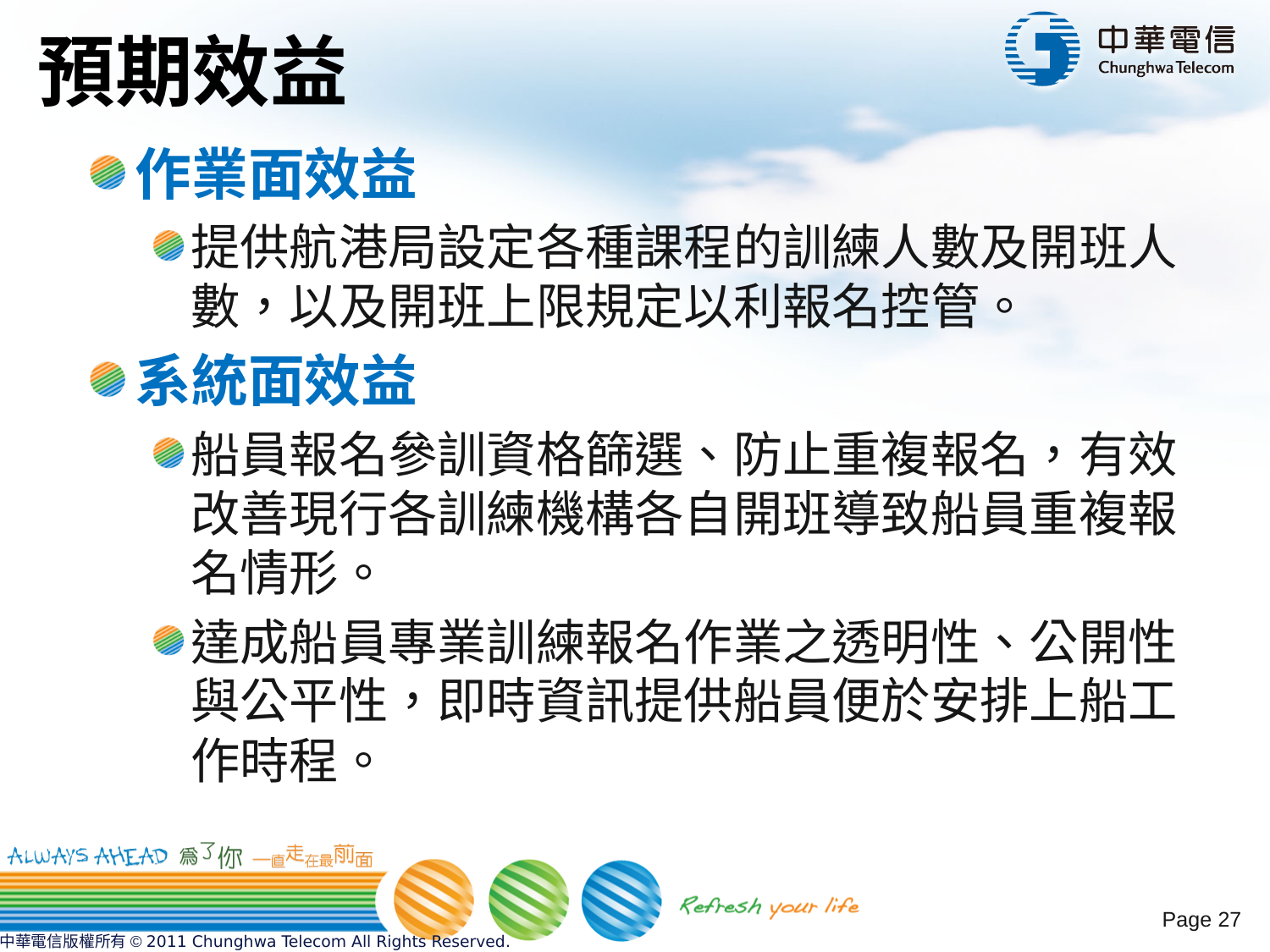

# 預期效益
作業面效益
提供航港局設定各種課程的訓練人數及開班人數，以及開班上限規定以利報名控管。
系統面效益
船員報名參訓資格篩選、防止重複報名，有效改善現行各訓練機構各自開班導致船員重複報名情形。
達成船員專業訓練報名作業之透明性、公開性與公平性，即時資訊提供船員便於安排上船工作時程。